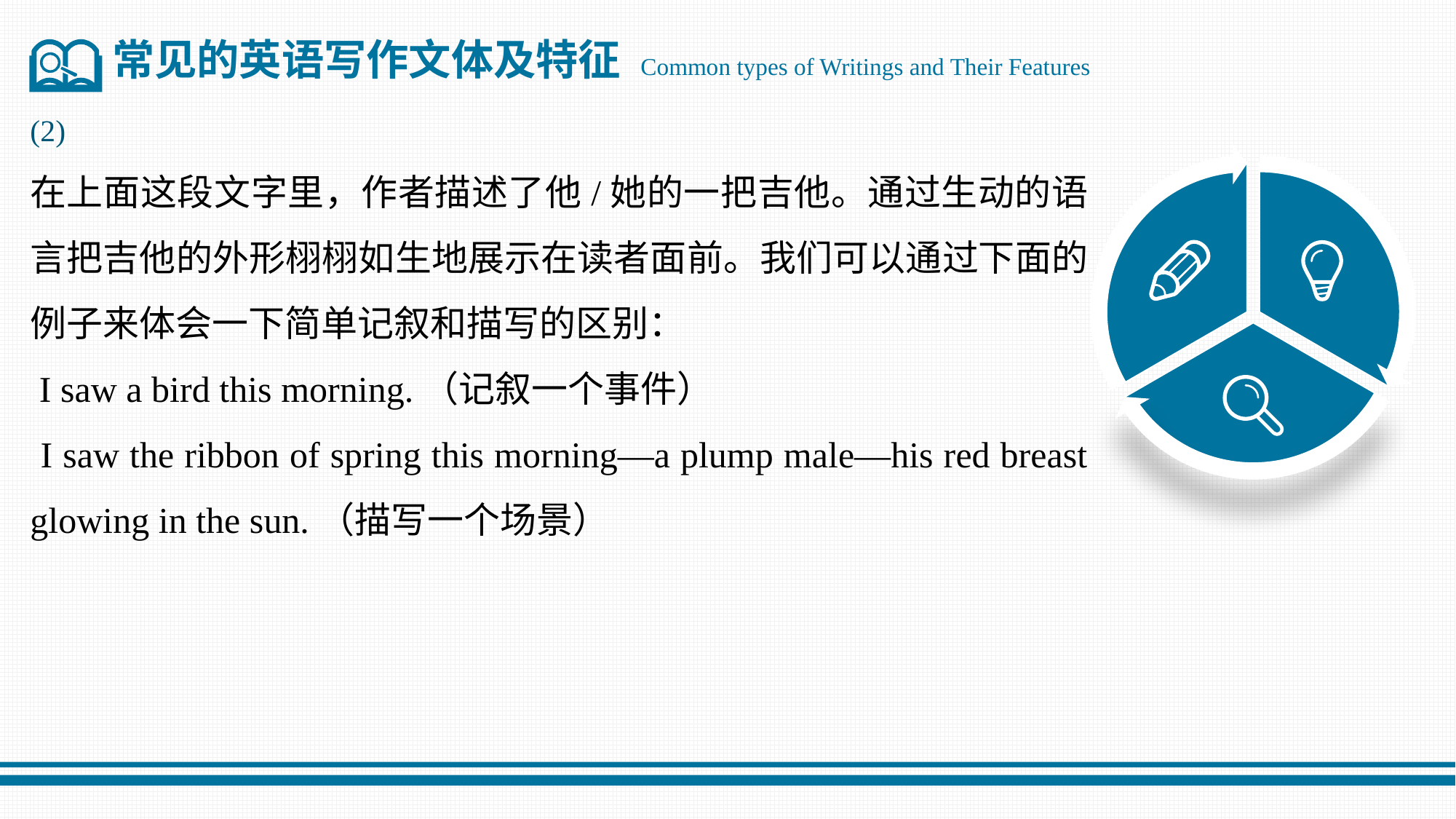

常见的英语写作文体及特征 Common types of Writings and Their Features

(2)
在上面这段文字里，作者描述了他/她的一把吉他。通过生动的语言把吉他的外形栩栩如生地展示在读者面前。我们可以通过下面的例子来体会一下简单记叙和描写的区别：
 I saw a bird this morning.（记叙一个事件）
 I saw the ribbon of spring this morning—a plump male—his red breast glowing in the sun.（描写一个场景）